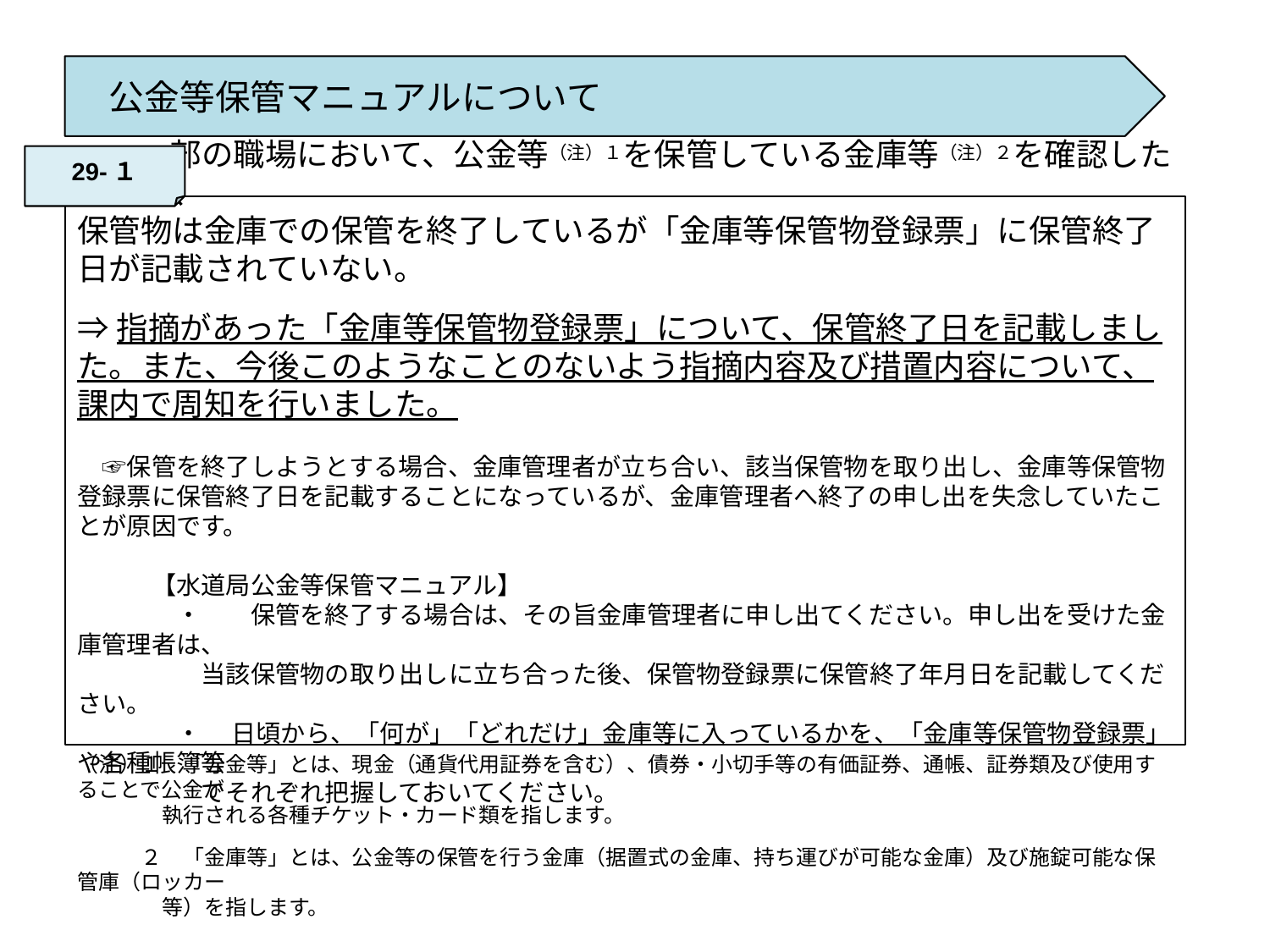

公金等保管マニュアルについて
29‐１
 ・  一部の職場において、公金等（注）１を保管している金庫等（注）２を確認したところ、
保管物は金庫での保管を終了しているが「金庫等保管物登録票」に保管終了日が記載されていない。

⇒指摘があった「金庫等保管物登録票」について、保管終了日を記載しました。また、今後このようなことのないよう指摘内容及び措置内容について、課内で周知を行いました。

　☞保管を終了しようとする場合、金庫管理者が立ち合い、該当保管物を取り出し、金庫等保管物登録票に保管終了日を記載することになっているが、金庫管理者へ終了の申し出を失念していたことが原因です。

　　　【水道局公金等保管マニュアル】
　　　　・　　保管を終了する場合は、その旨金庫管理者に申し出てください。申し出を受けた金庫管理者は、
　　　　　当該保管物の取り出しに立ち合った後、保管物登録票に保管終了年月日を記載してください。
　　　　・　 日頃から、「何が」「どれだけ」金庫等に入っているかを、「金庫等保管物登録票」や各種帳簿等
　　　　　でそれぞれ把握しておいてください。
（注）１　「公金等」とは、現金（通貨代用証券を含む）、債券・小切手等の有価証券、通帳、証券類及び使用することで公金が
　　　　執行される各種チケット・カード類を指します。

　　　２　「金庫等」とは、公金等の保管を行う金庫（据置式の金庫、持ち運びが可能な金庫）及び施錠可能な保管庫（ロッカー
　　　　等）を指します。